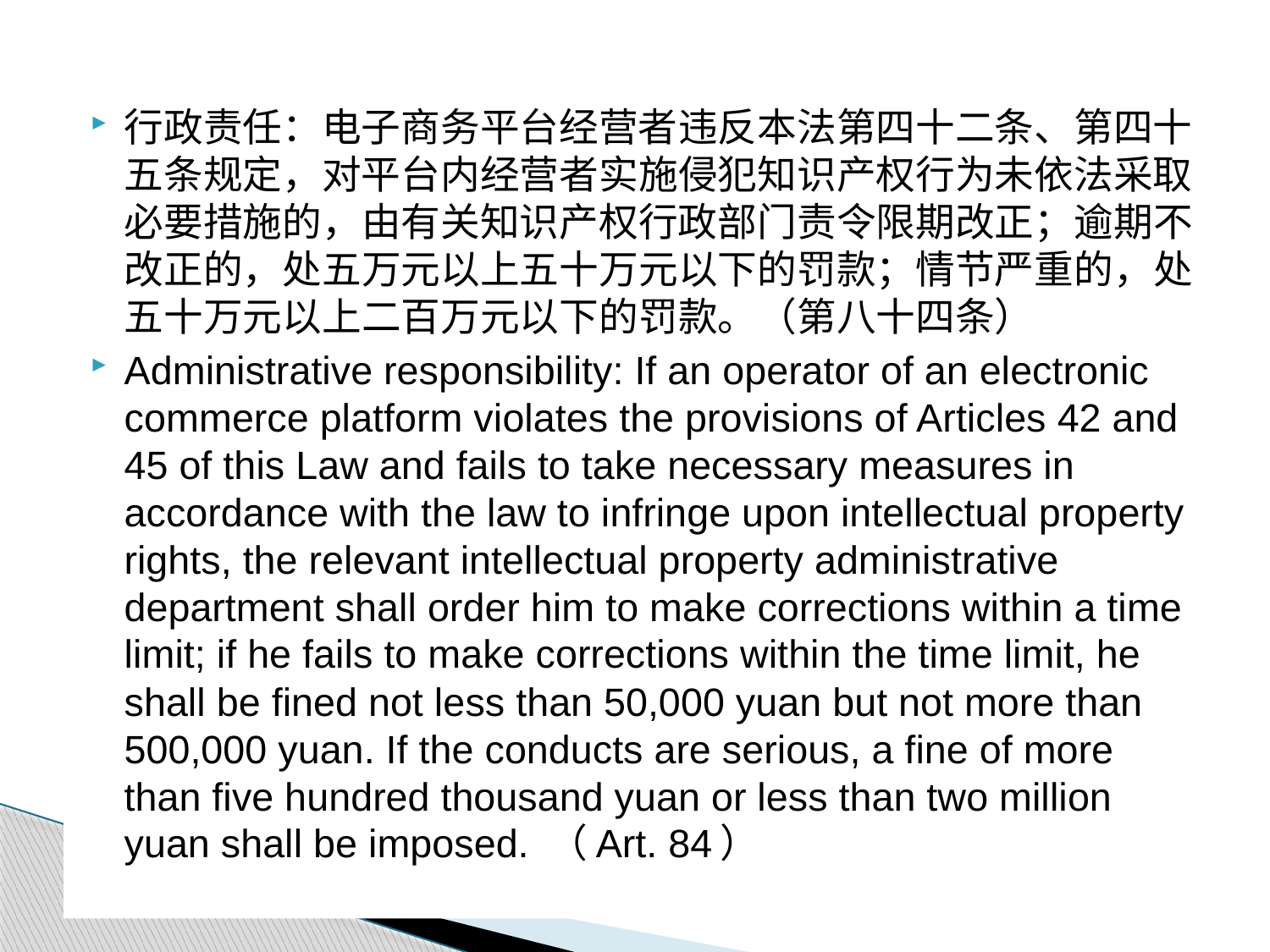

行政责任：电子商务平台经营者违反本法第四十二条、第四十五条规定，对平台内经营者实施侵犯知识产权行为未依法采取必要措施的，由有关知识产权行政部门责令限期改正；逾期不改正的，处五万元以上五十万元以下的罚款；情节严重的，处五十万元以上二百万元以下的罚款。（第八十四条）
Administrative responsibility: If an operator of an electronic commerce platform violates the provisions of Articles 42 and 45 of this Law and fails to take necessary measures in accordance with the law to infringe upon intellectual property rights, the relevant intellectual property administrative department shall order him to make corrections within a time limit; if he fails to make corrections within the time limit, he shall be fined not less than 50,000 yuan but not more than 500,000 yuan. If the conducts are serious, a fine of more than five hundred thousand yuan or less than two million yuan shall be imposed. （Art. 84）